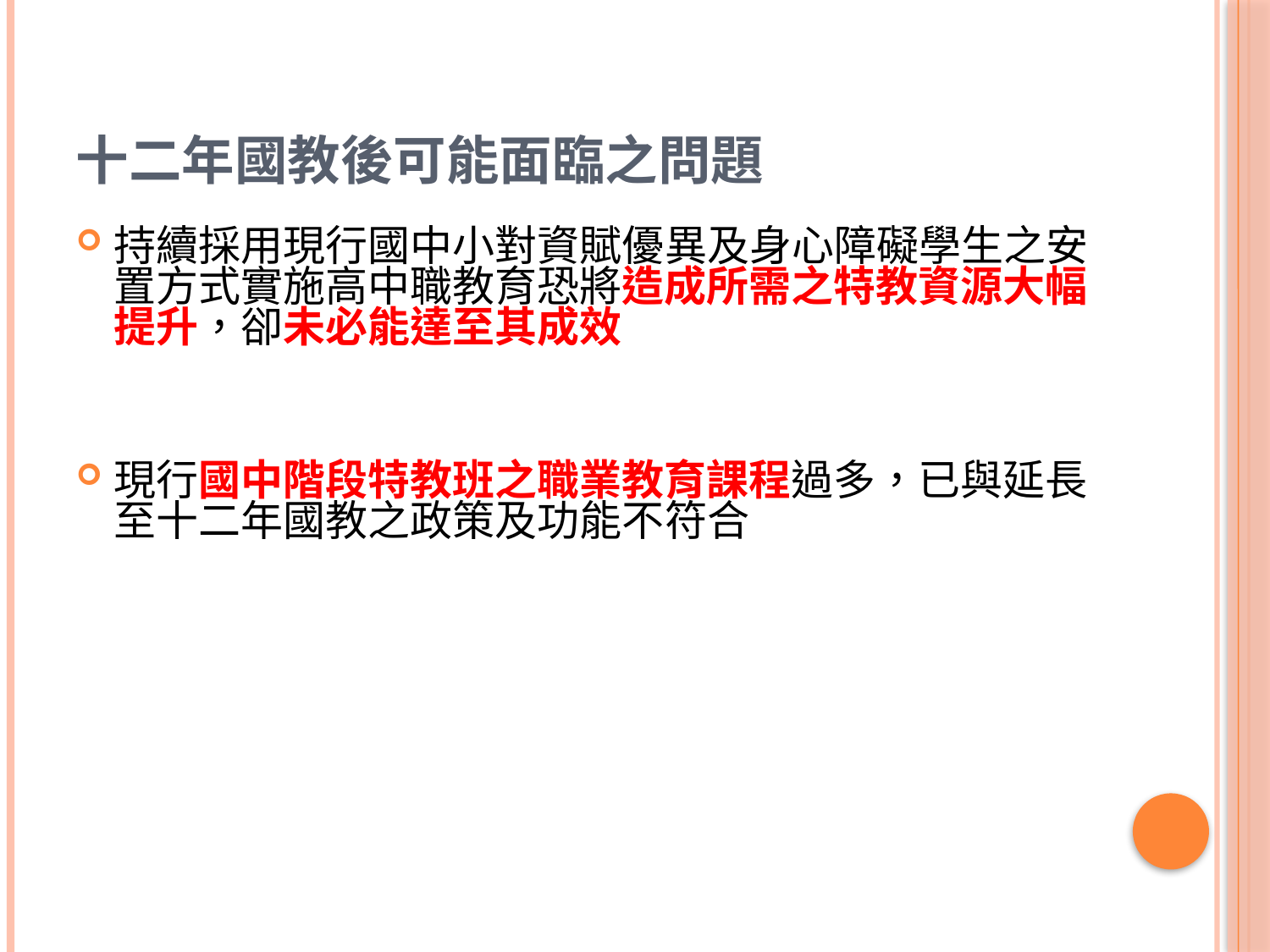

# 十二年國教後可能面臨之問題
持續採用現行國中小對資賦優異及身心障礙學生之安置方式實施高中職教育恐將造成所需之特教資源大幅提升，卻未必能達至其成效

現行國中階段特教班之職業教育課程過多，已與延長至十二年國教之政策及功能不符合